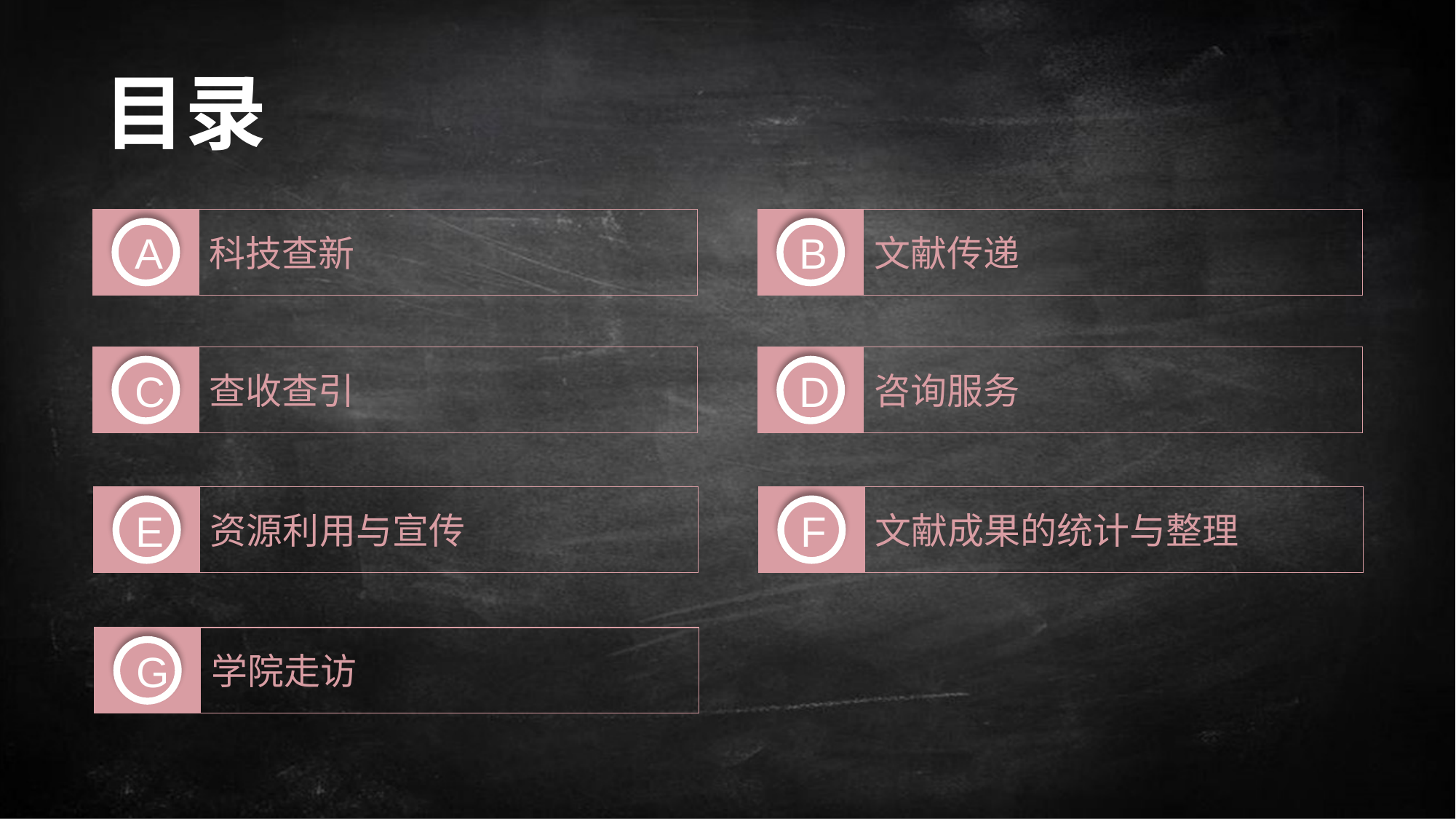

目录

科技查新

文献传递
A
B

查收查引

咨询服务
C
D

资源利用与宣传

文献成果的统计与整理
E
F

学院走访
G